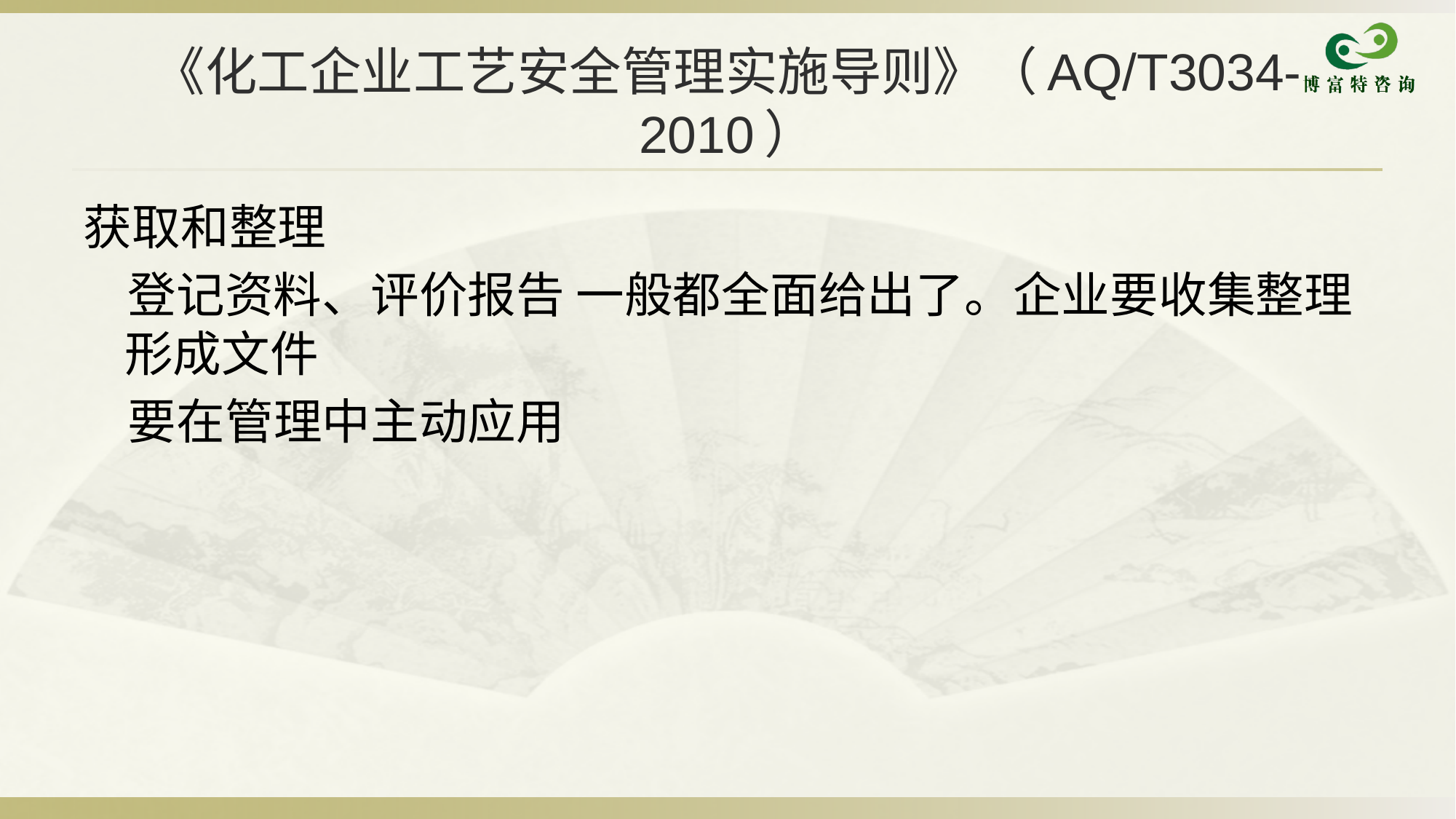

# 《化工企业工艺安全管理实施导则》（AQ/T3034-2010）
获取和整理
   登记资料、评价报告 一般都全面给出了。企业要收集整理形成文件
   要在管理中主动应用